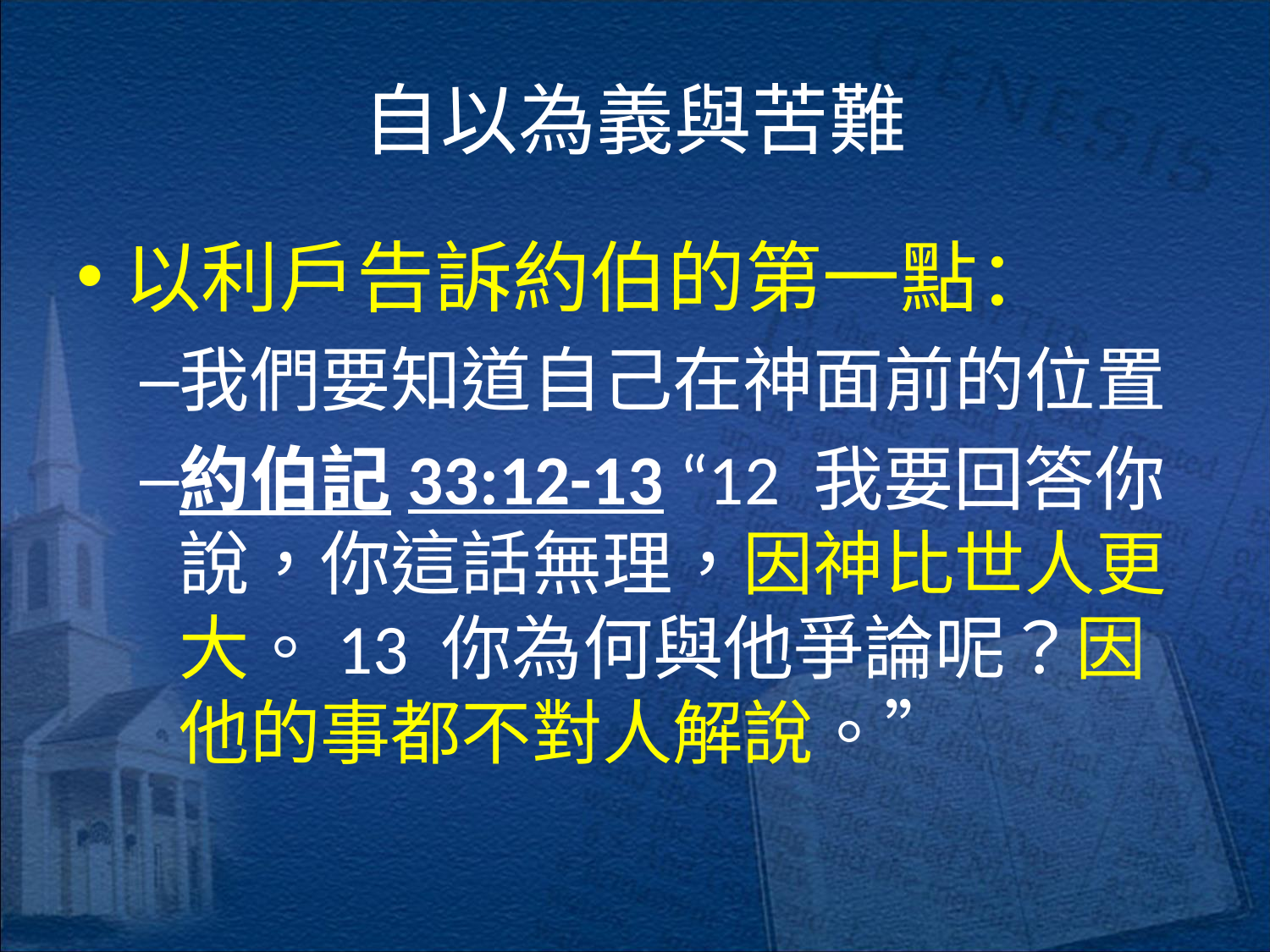

# 自以為義與苦難
以利戶告訴約伯的第一點：
我們要知道自己在神面前的位置
約伯記33:12-13 “12 我要回答你說，你這話無理，因神比世人更大。13 你為何與他爭論呢？因他的事都不對人解說。”